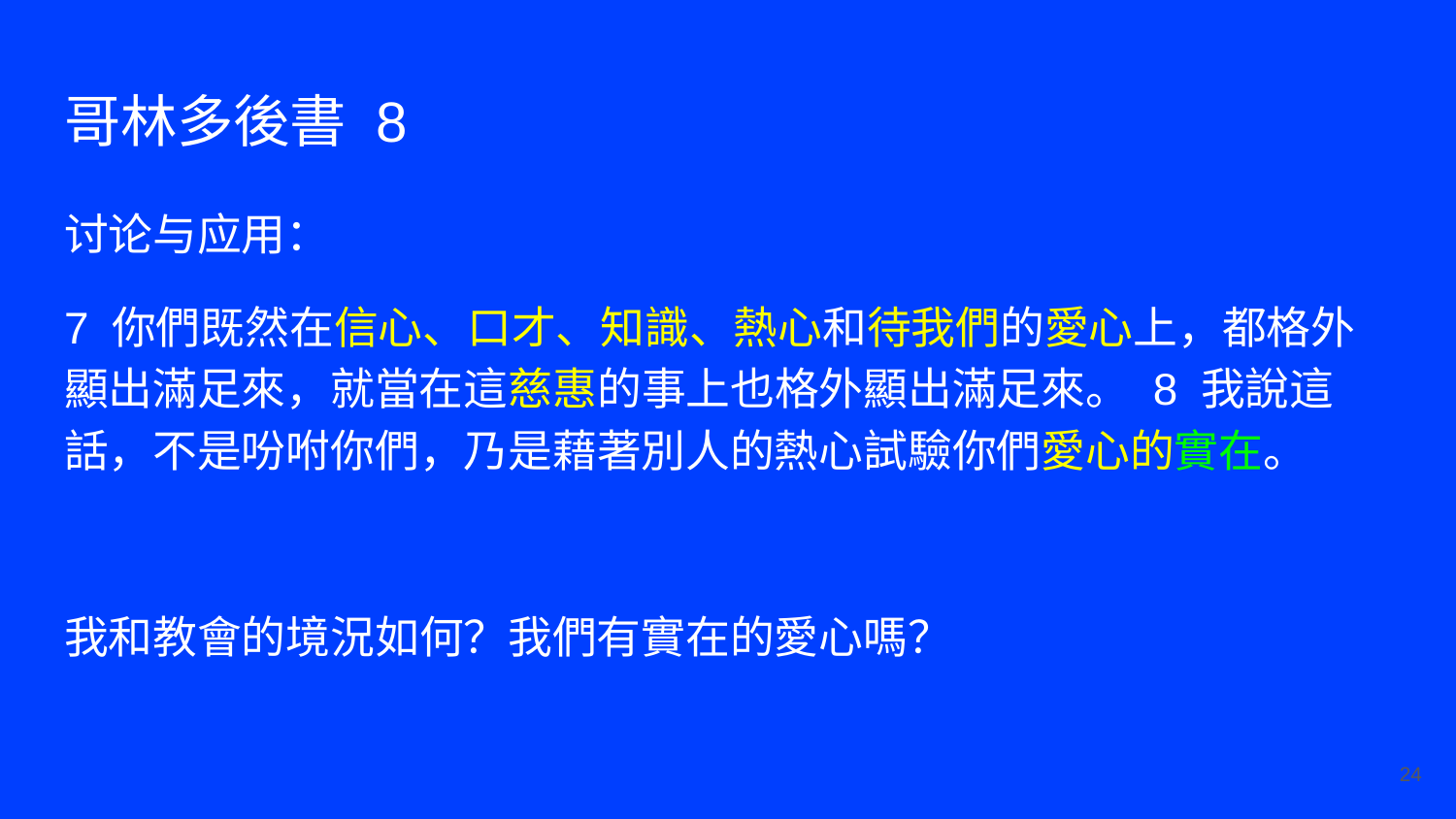

# 哥林多後書 8
讨论与应用：
7 你們既然在信心、口才、知識、熱心和待我們的愛心上，都格外顯出滿足來，就當在這慈惠的事上也格外顯出滿足來。 8 我說這話，不是吩咐你們，乃是藉著別人的熱心試驗你們愛心的實在。

我和教會的境況如何？我們有實在的愛心嗎？

24